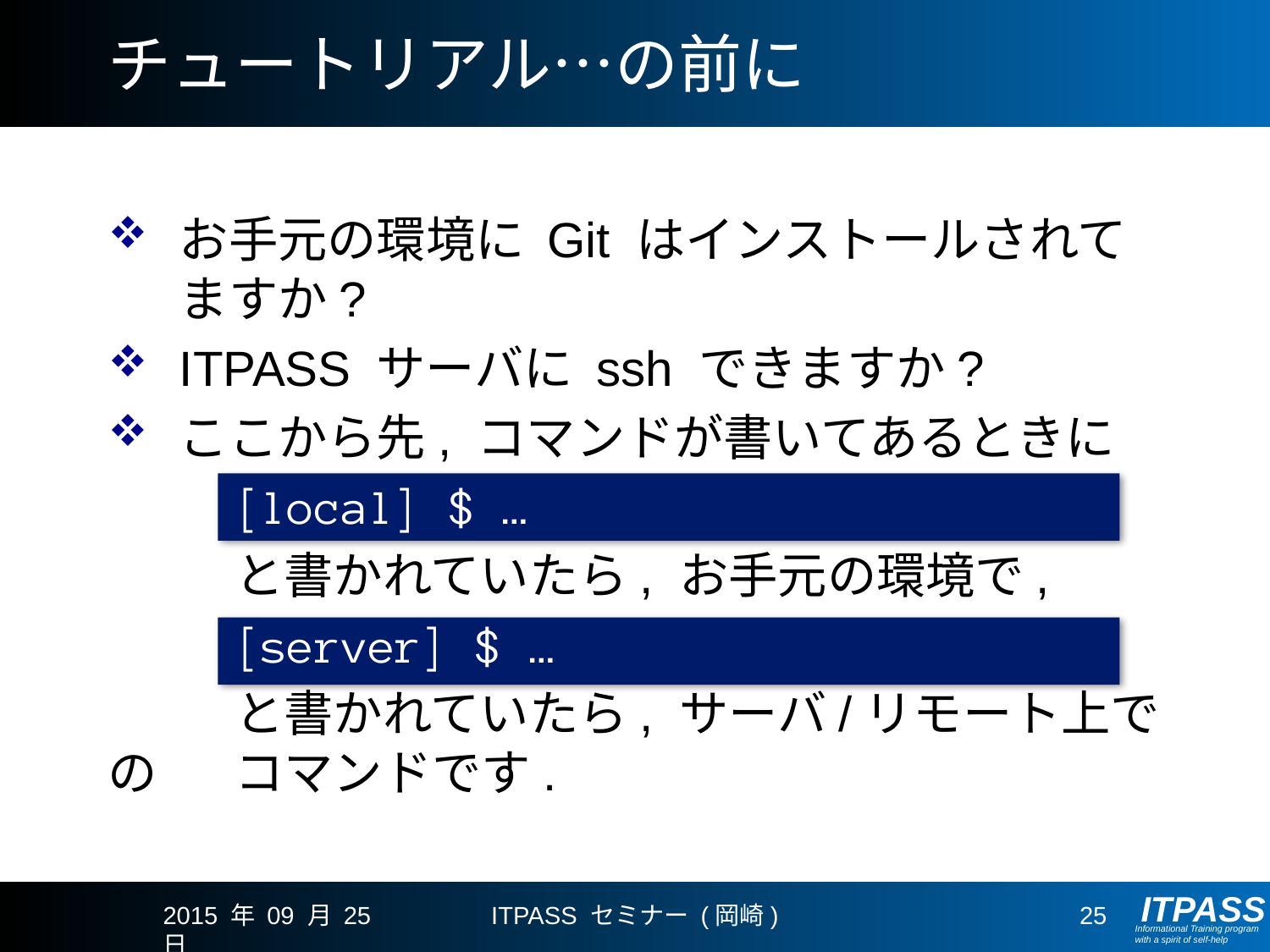

# チュートリアル…の前に
お手元の環境に Git はインストールされてますか?
ITPASS サーバに ssh できますか?
ここから先, コマンドが書いてあるときに
	[local] $ …
    	と書かれていたら, お手元の環境で,
	[server] $ …
	と書かれていたら, サーバ/リモート上での	コマンドです.

2015 年 09 月 25 日
ITPASS セミナー (岡崎)
25